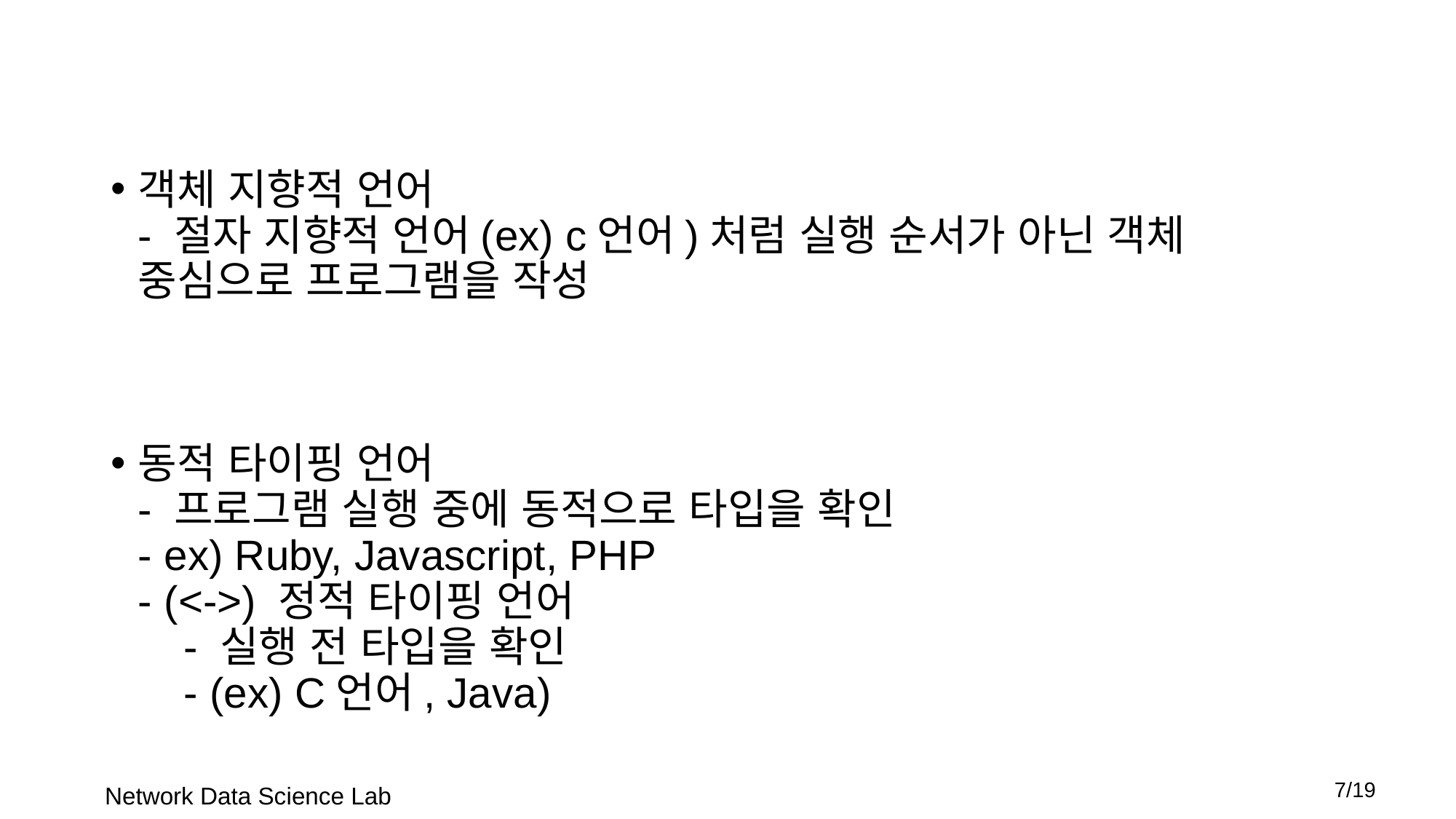

객체 지향적 언어
- 절자 지향적 언어(ex) c언어)처럼 실행 순서가 아닌 객체 중심으로 프로그램을 작성

동적 타이핑 언어
- 프로그램 실행 중에 동적으로 타입을 확인
- ex) Ruby, Javascript, PHP
- (<->) 정적 타이핑 언어
   - 실행 전 타입을 확인
   - (ex) C언어, Java)
7/19